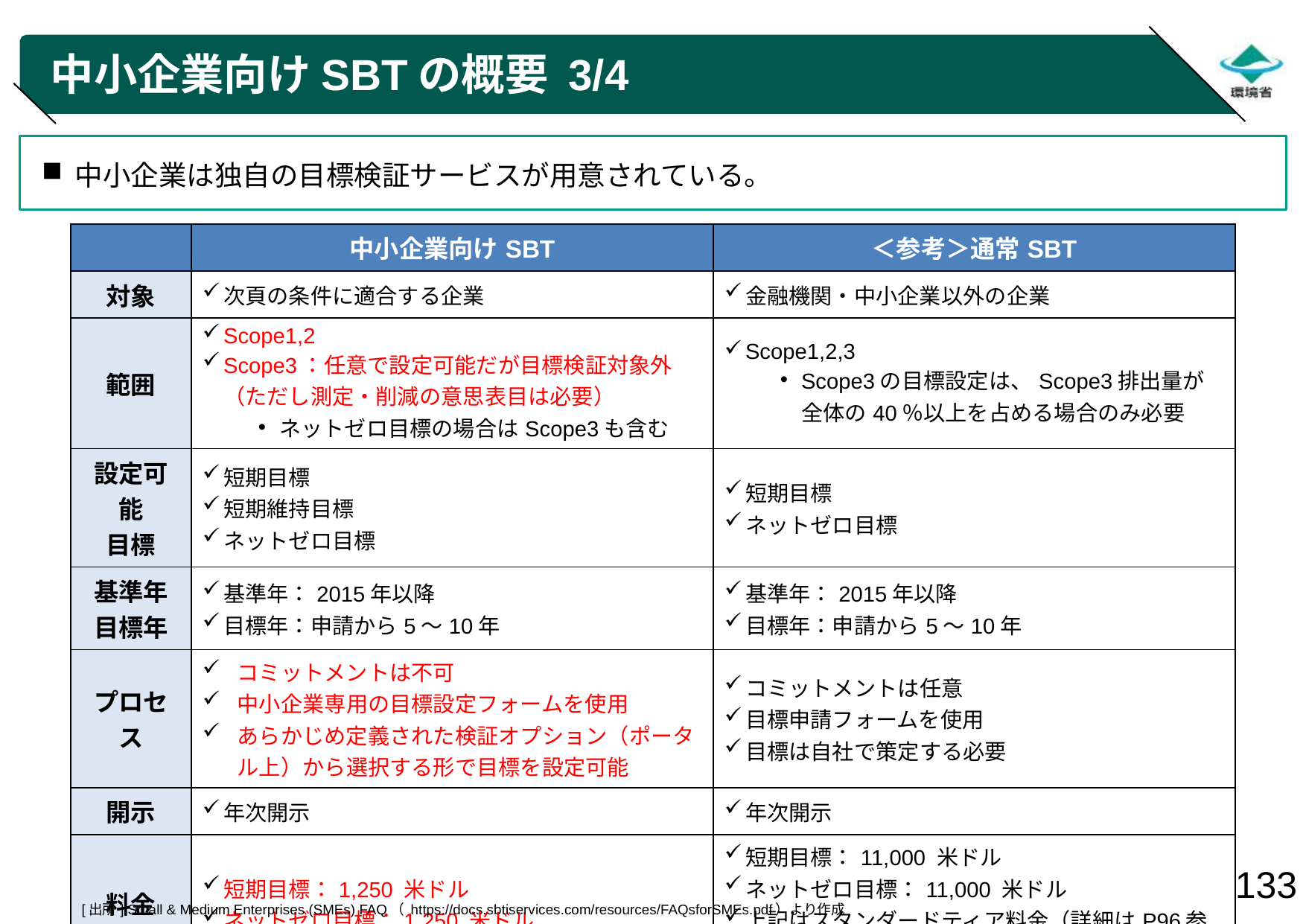

# 中小企業向けSBTの概要 3/4
中小企業は独自の目標検証サービスが用意されている。
|  | 中小企業向けSBT | ＜参考＞通常SBT |
| --- | --- | --- |
| 対象 | 次頁の条件に適合する企業 | 金融機関・中小企業以外の企業 |
| 範囲 | Scope1,2 Scope3：任意で設定可能だが目標検証対象外（ただし測定・削減の意思表目は必要） ネットゼロ目標の場合はScope3も含む | Scope1,2,3 Scope3の目標設定は、Scope3排出量が全体の40％以上を占める場合のみ必要 |
| 設定可能 目標 | 短期目標 短期維持目標 ネットゼロ目標 | 短期目標 ネットゼロ目標 |
| 基準年 目標年 | 基準年：2015年以降 目標年：申請から5～10年 | 基準年：2015年以降 目標年：申請から5～10年 |
| プロセス | コミットメントは不可 中小企業専用の目標設定フォームを使用 あらかじめ定義された検証オプション（ポータル上）から選択する形で目標を設定可能 | コミットメントは任意 目標申請フォームを使用 目標は自社で策定する必要 |
| 開示 | 年次開示 | 年次開示 |
| 料金 | 短期目標：1,250 米ドル ネットゼロ目標：1,250 米ドル | 短期目標：11,000 米ドル ネットゼロ目標：11,000 米ドル 上記はスタンダードティア料金（詳細はP96参照） |
| その他 | 通常SBTの検証を受けることも可能 | ー |
[出所] Small & Medium Enterprises (SMEs) FAQ（ https://docs.sbtiservices.com/resources/FAQsforSMEs.pdf）より作成